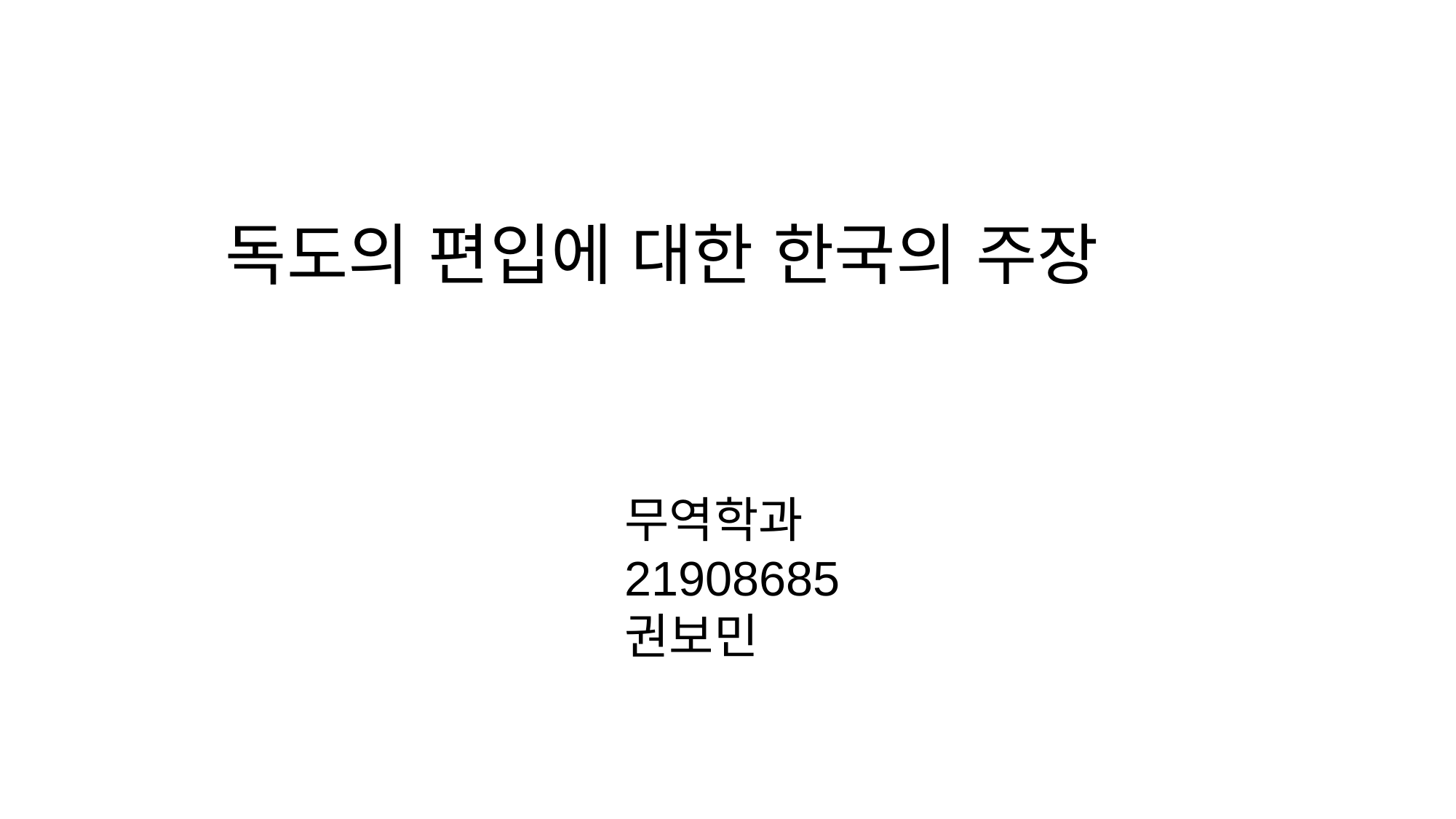

독도의 편입에 대한 한국의 주장
무역학과
21908685
권보민